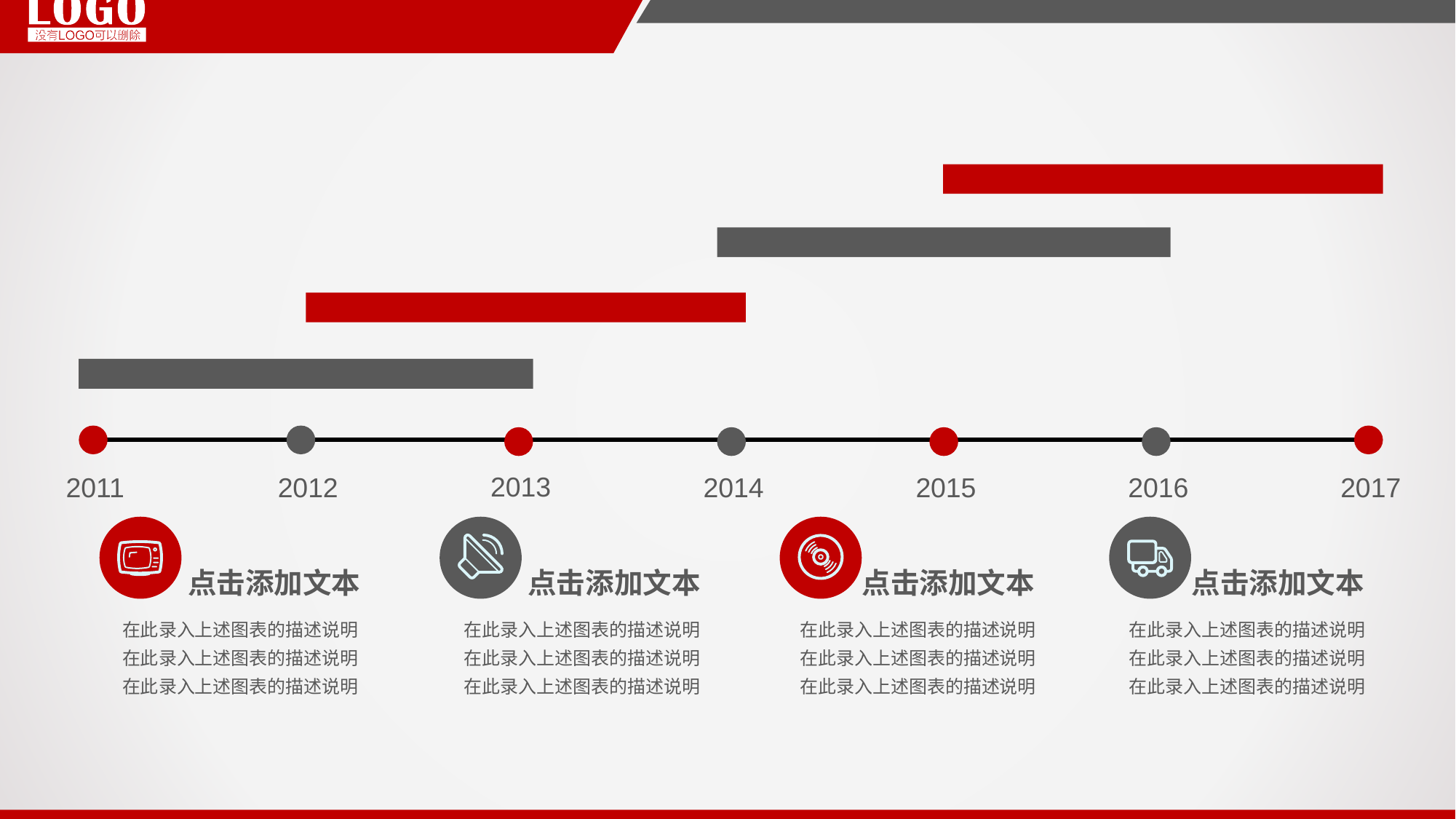

2013
2011
2017
2014
2012
2015
2016

点击添加文本
点击添加文本
点击添加文本
点击添加文本
在此录入上述图表的描述说明在此录入上述图表的描述说明在此录入上述图表的描述说明
在此录入上述图表的描述说明在此录入上述图表的描述说明在此录入上述图表的描述说明
在此录入上述图表的描述说明在此录入上述图表的描述说明在此录入上述图表的描述说明
在此录入上述图表的描述说明在此录入上述图表的描述说明在此录入上述图表的描述说明